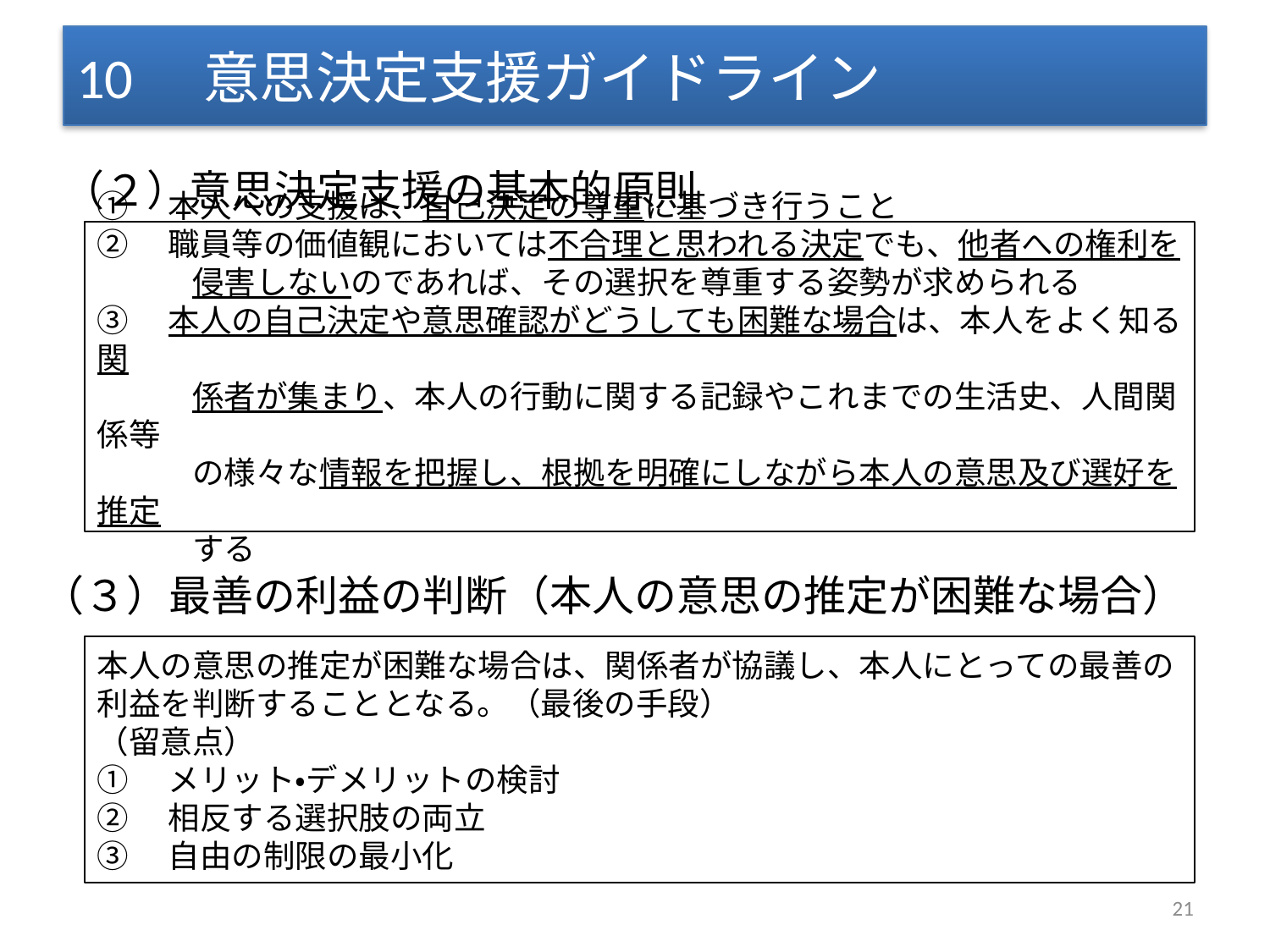

# 10　意思決定支援ガイドライン
（２）意思決定支援の基本的原則
①　本人への支援は、自己決定の尊重に基づき行うこと
②　職員等の価値観においては不合理と思われる決定でも、他者への権利を
　　　侵害しないのであれば、その選択を尊重する姿勢が求められる
③　本人の自己決定や意思確認がどうしても困難な場合は、本人をよく知る関
　　　係者が集まり、本人の行動に関する記録やこれまでの生活史、人間関係等
　　　の様々な情報を把握し、根拠を明確にしながら本人の意思及び選好を推定
　　　する
（３）最善の利益の判断（本人の意思の推定が困難な場合）
本人の意思の推定が困難な場合は、関係者が協議し、本人にとっての最善の利益を判断することとなる。（最後の手段）
（留意点）
①　メリット・デメリットの検討
②　相反する選択肢の両立
③　自由の制限の最小化
21